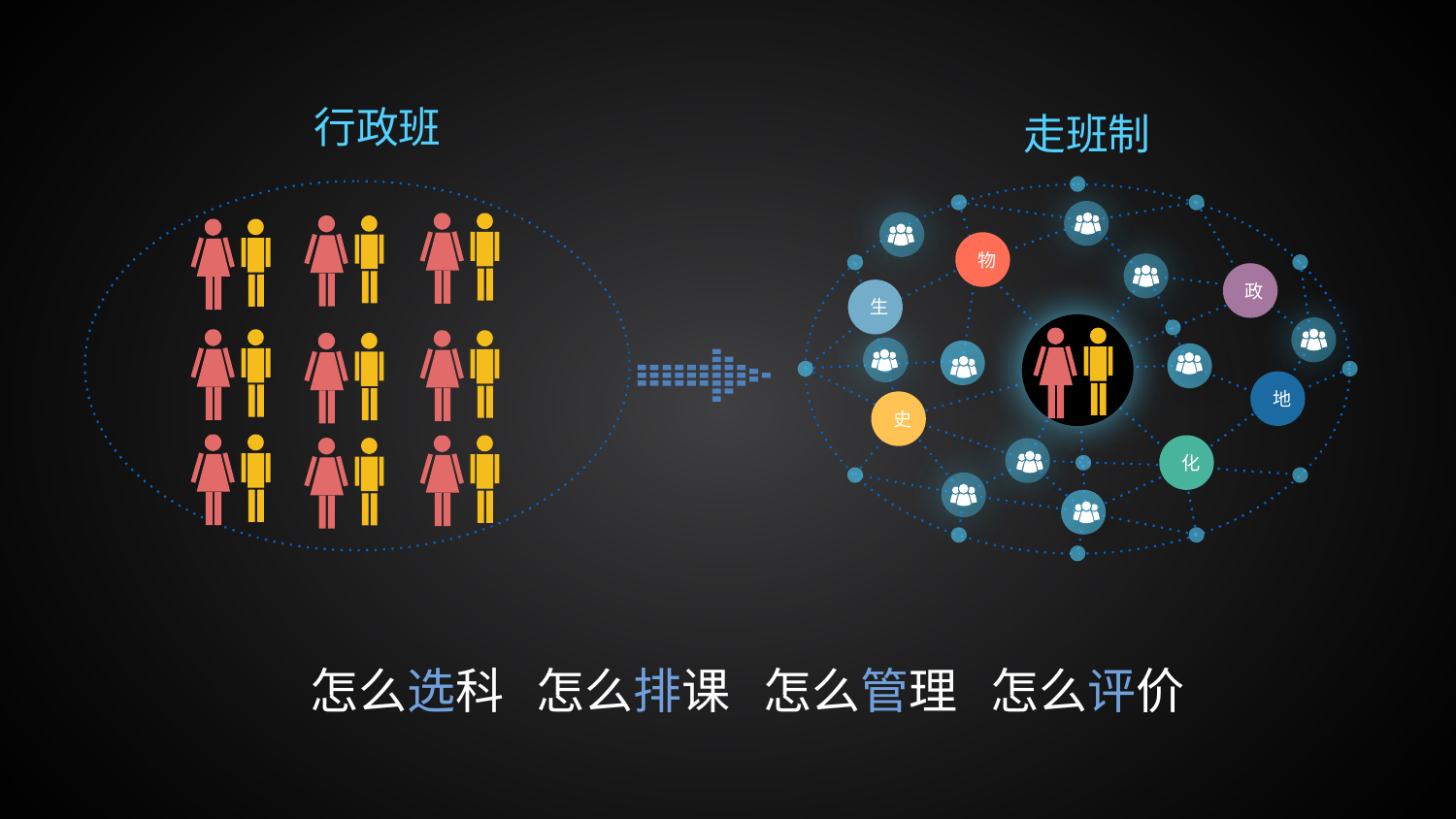

行政班
走班制

物

政
生

地
史

化

怎么选科   怎么排课   怎么管理   怎么评价